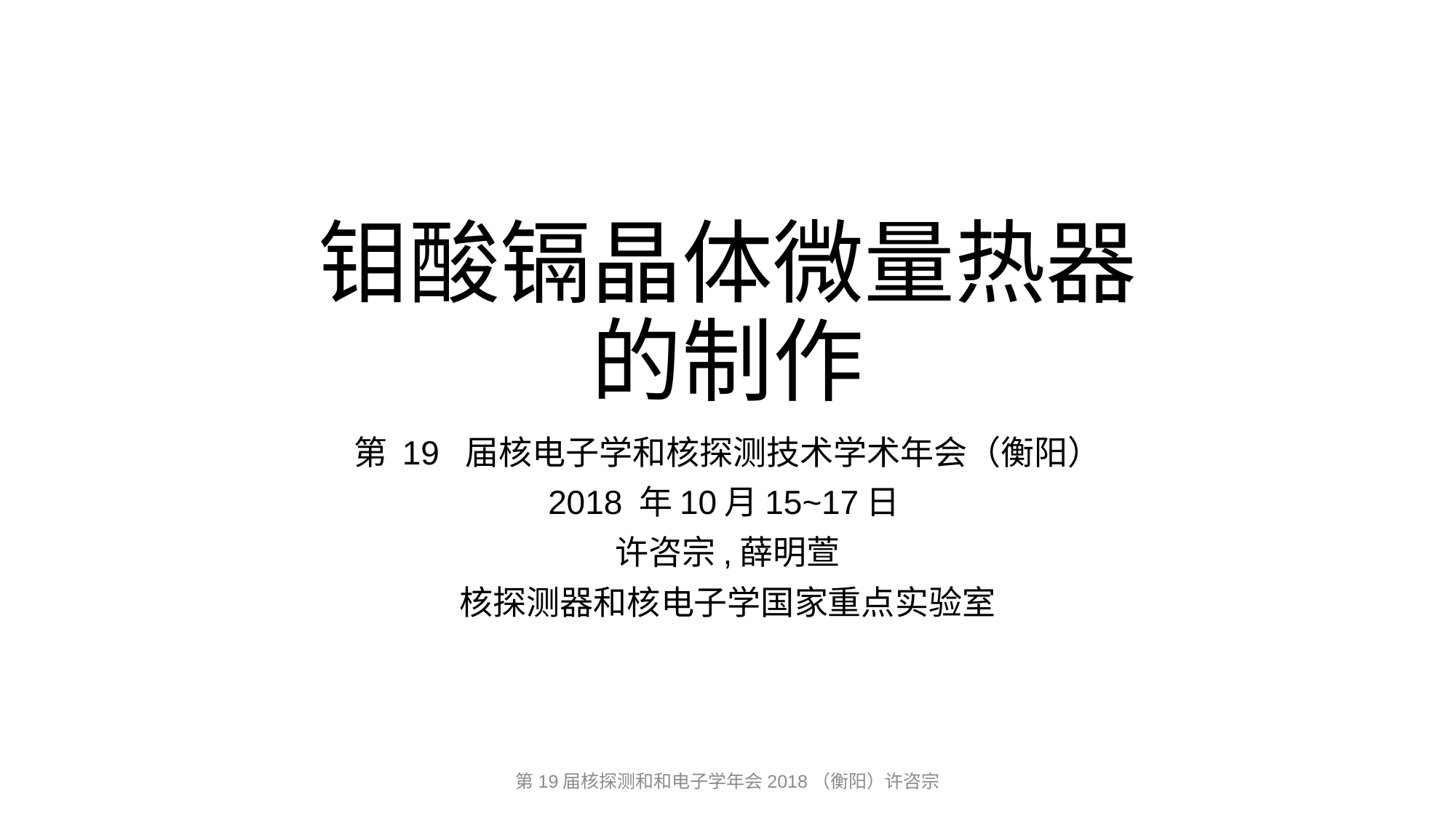

# 钼酸镉晶体微量热器 的制作
第 19  届核电子学和核探测技术学术年会（衡阳）
2018 年10月15~17日
许咨宗,薛明萱
核探测器和核电子学国家重点实验室

第19届核探测和和电子学年会2018（衡阳）许咨宗